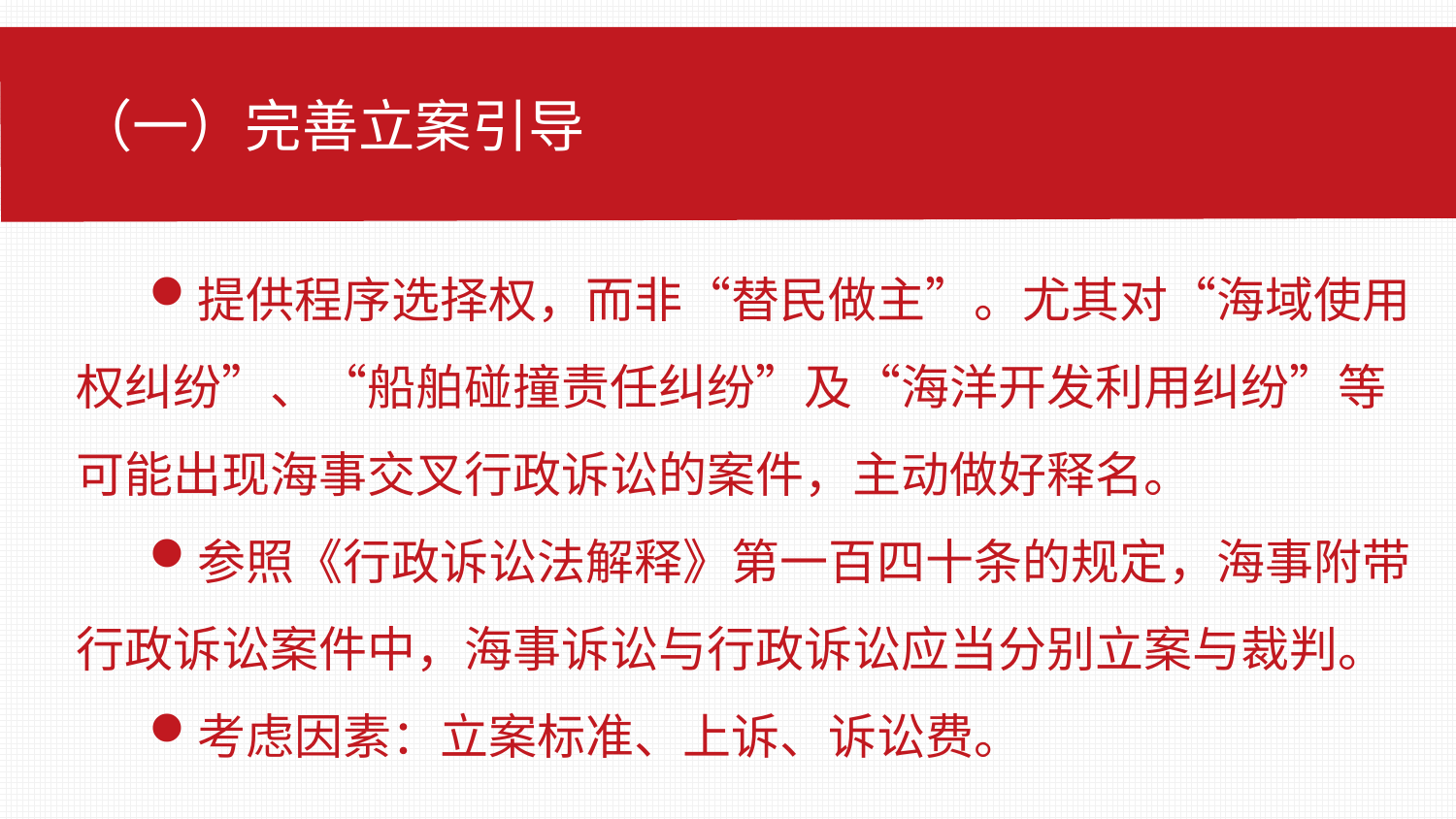

（一）完善立案引导
提供程序选择权，而非“替民做主”。尤其对“海域使用权纠纷”、“船舶碰撞责任纠纷”及“海洋开发利用纠纷”等可能出现海事交叉行政诉讼的案件，主动做好释名。
参照《行政诉讼法解释》第一百四十条的规定，海事附带行政诉讼案件中，海事诉讼与行政诉讼应当分别立案与裁判。
考虑因素：立案标准、上诉、诉讼费。